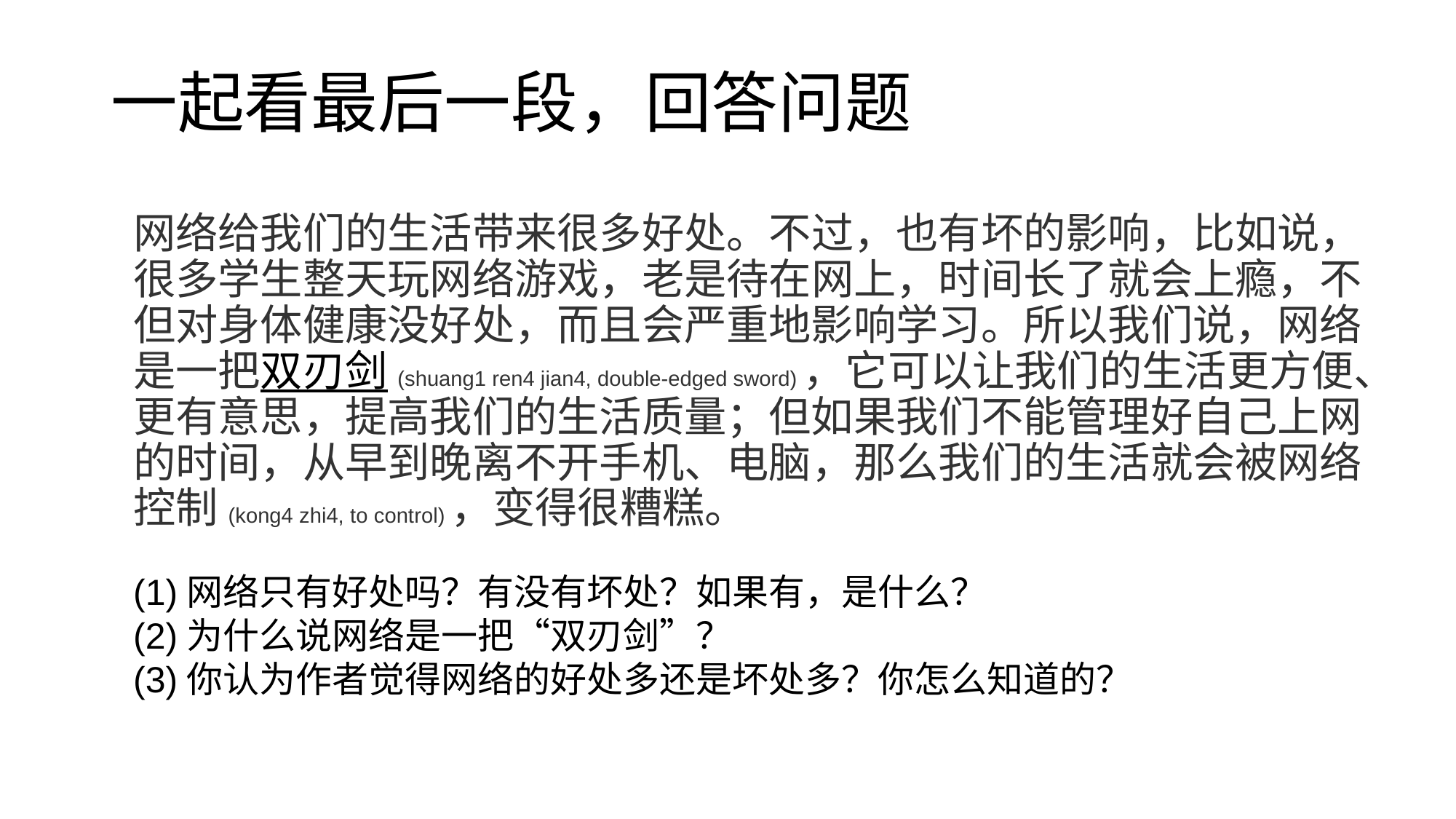

# 一起看最后一段，回答问题
网络给我们的生活带来很多好处。不过，也有坏的影响，比如说，很多学生整天玩网络游戏，老是待在网上，时间长了就会上瘾，不但对身体健康没好处，而且会严重地影响学习。所以我们说，网络是一把双刃剑(shuang1 ren4 jian4, double-edged sword)，它可以让我们的生活更方便、更有意思，提高我们的生活质量；但如果我们不能管理好自己上网的时间，从早到晚离不开手机、电脑，那么我们的生活就会被网络控制(kong4 zhi4, to control)，变得很糟糕。

(1)网络只有好处吗？有没有坏处？如果有，是什么？
(2)为什么说网络是一把“双刃剑”？
(3)你认为作者觉得网络的好处多还是坏处多？你怎么知道的？